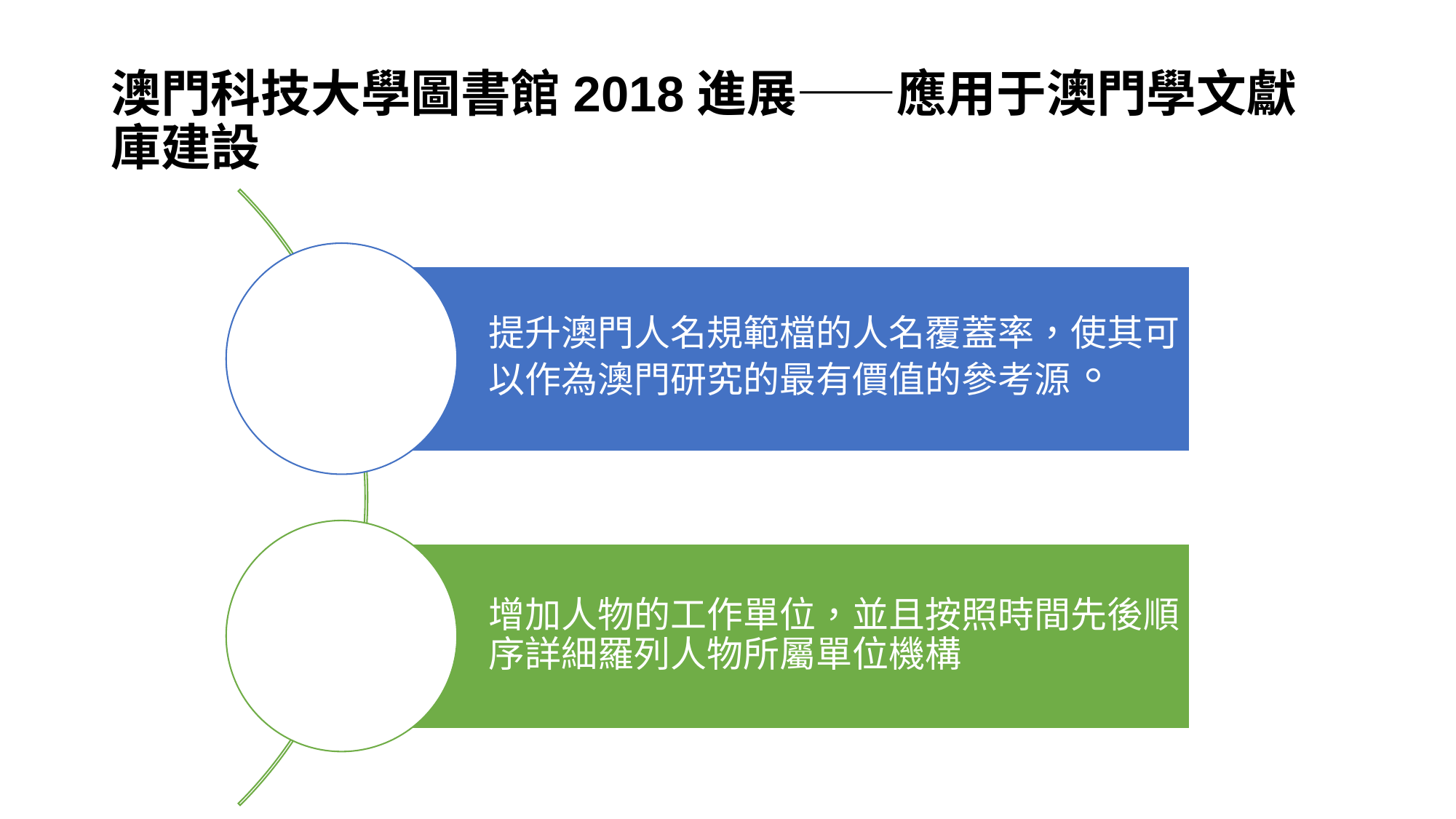

# 澳門科技大學圖書館2018進展——應用于澳門學文獻庫建設
提升澳門人名規範檔的人名覆蓋率，使其可以作為澳門研究的最有價值的參考源。
增加人物的工作單位，並且按照時間先後順序詳細羅列人物所屬單位機構